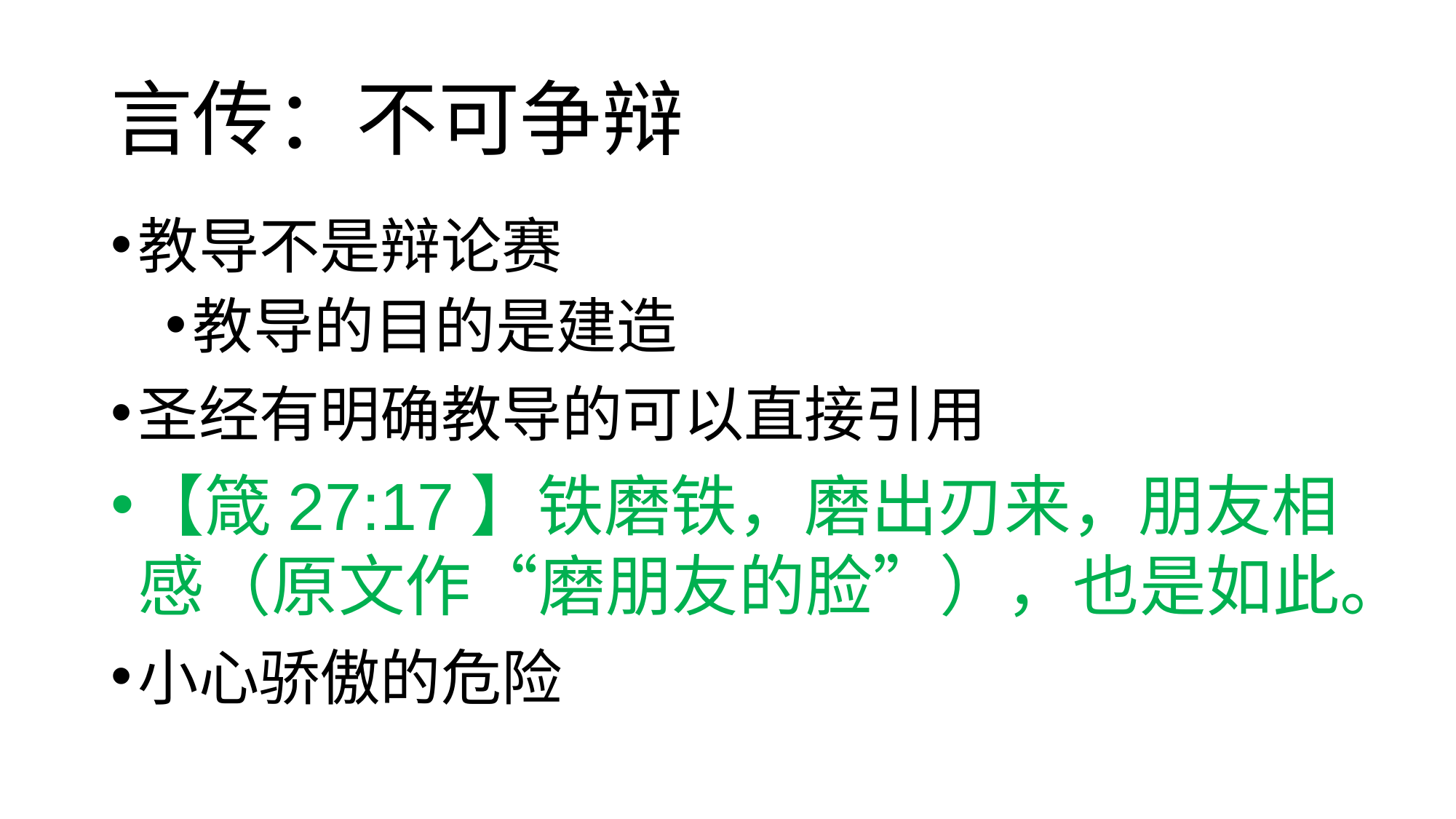

# 言传：不可争辩
教导不是辩论赛
教导的目的是建造
圣经有明确教导的可以直接引用
【箴27:17】铁磨铁，磨出刃来，朋友相感（原文作“磨朋友的脸”），也是如此。
小心骄傲的危险